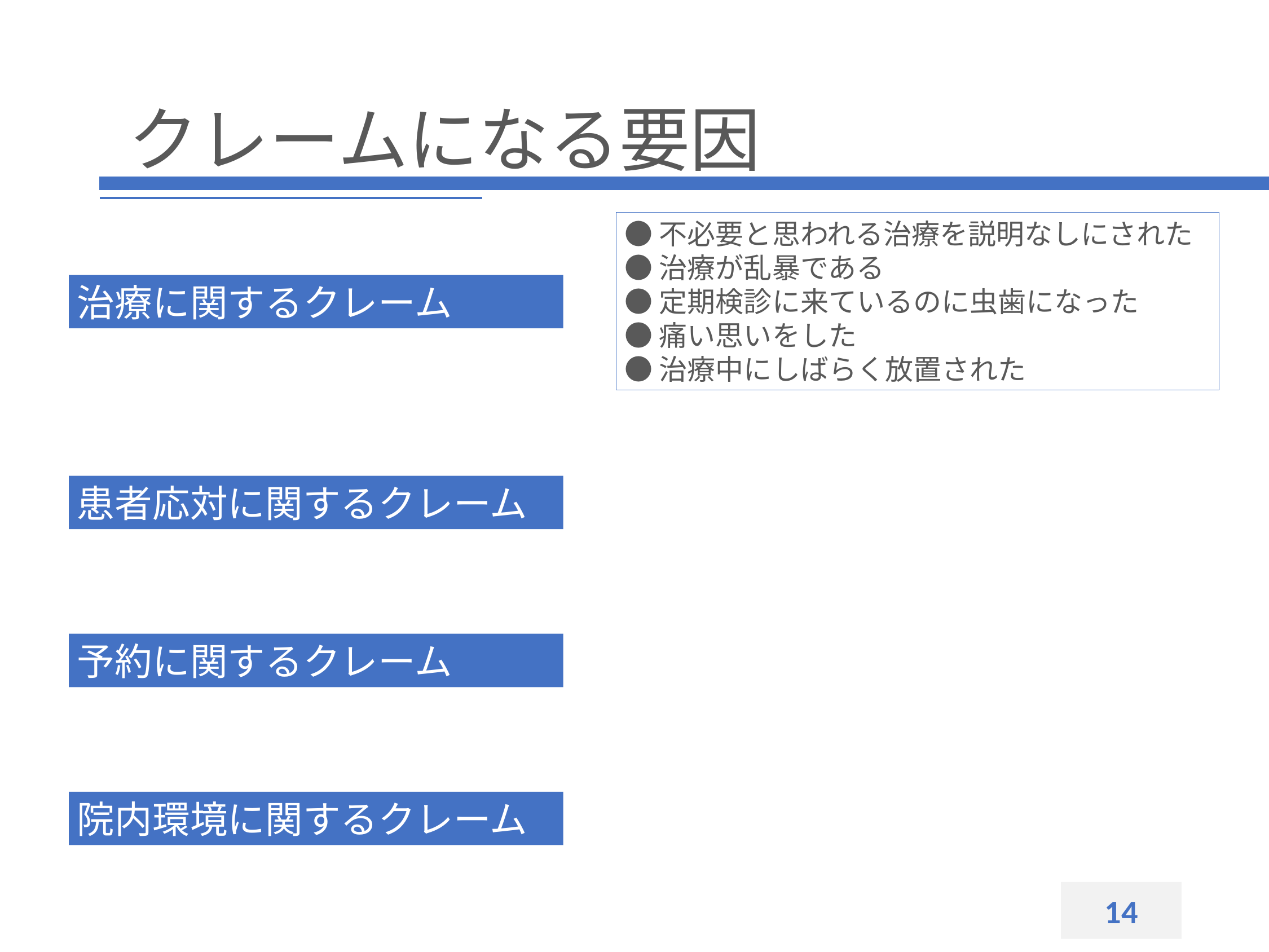

クレームになる要因
●不必要と思われる治療を説明なしにされた
●治療が乱暴である
●定期検診に来ているのに虫歯になった
●痛い思いをした
●治療中にしばらく放置された
治療に関するクレーム
患者応対に関するクレーム
予約に関するクレーム
院内環境に関するクレーム
14